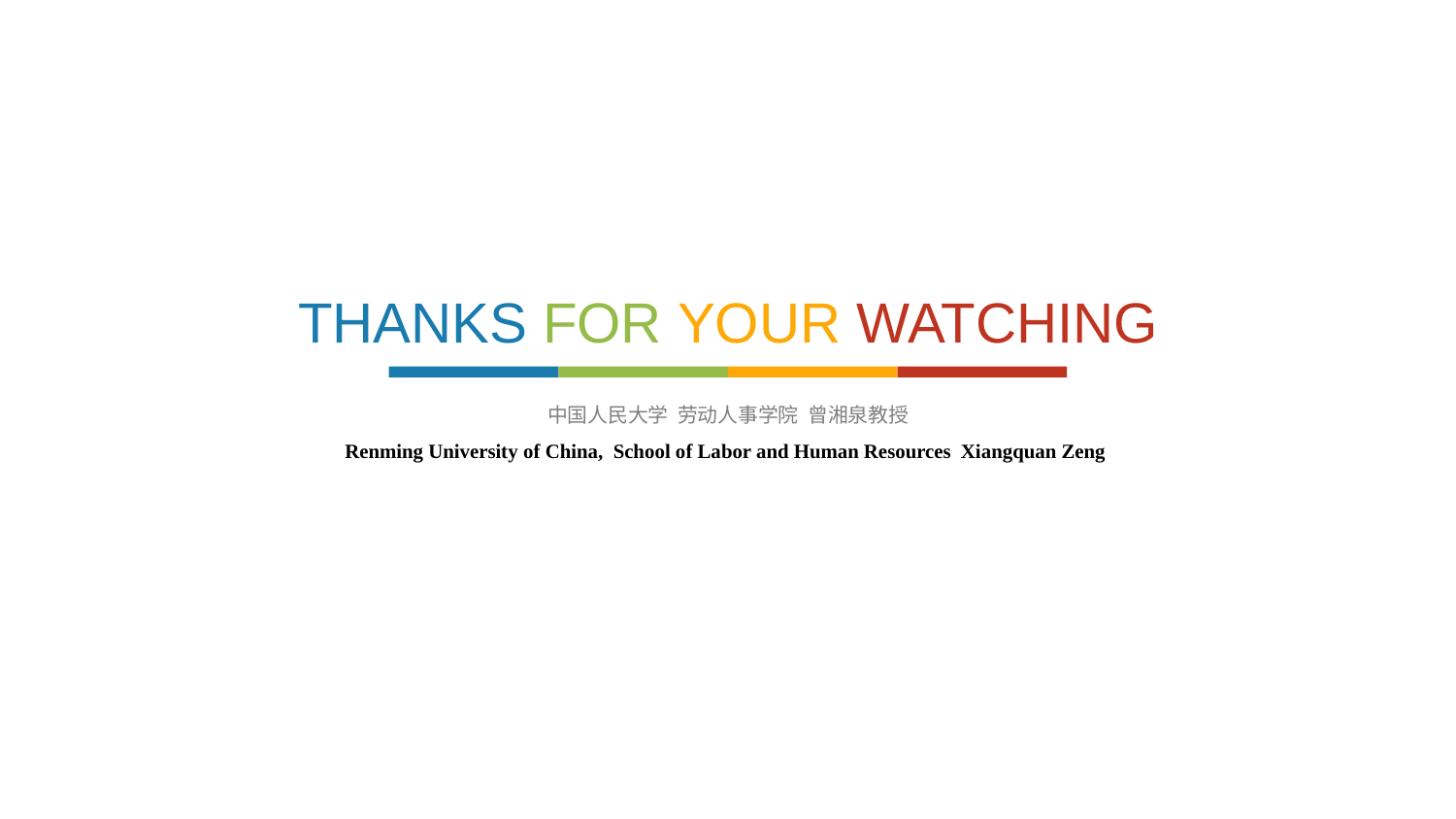

THANKS FOR YOUR WATCHING

中国人民大学  劳动人事学院  曾湘泉教授
Renming University of China,  School of Labor and Human Resources  Xiangquan Zeng